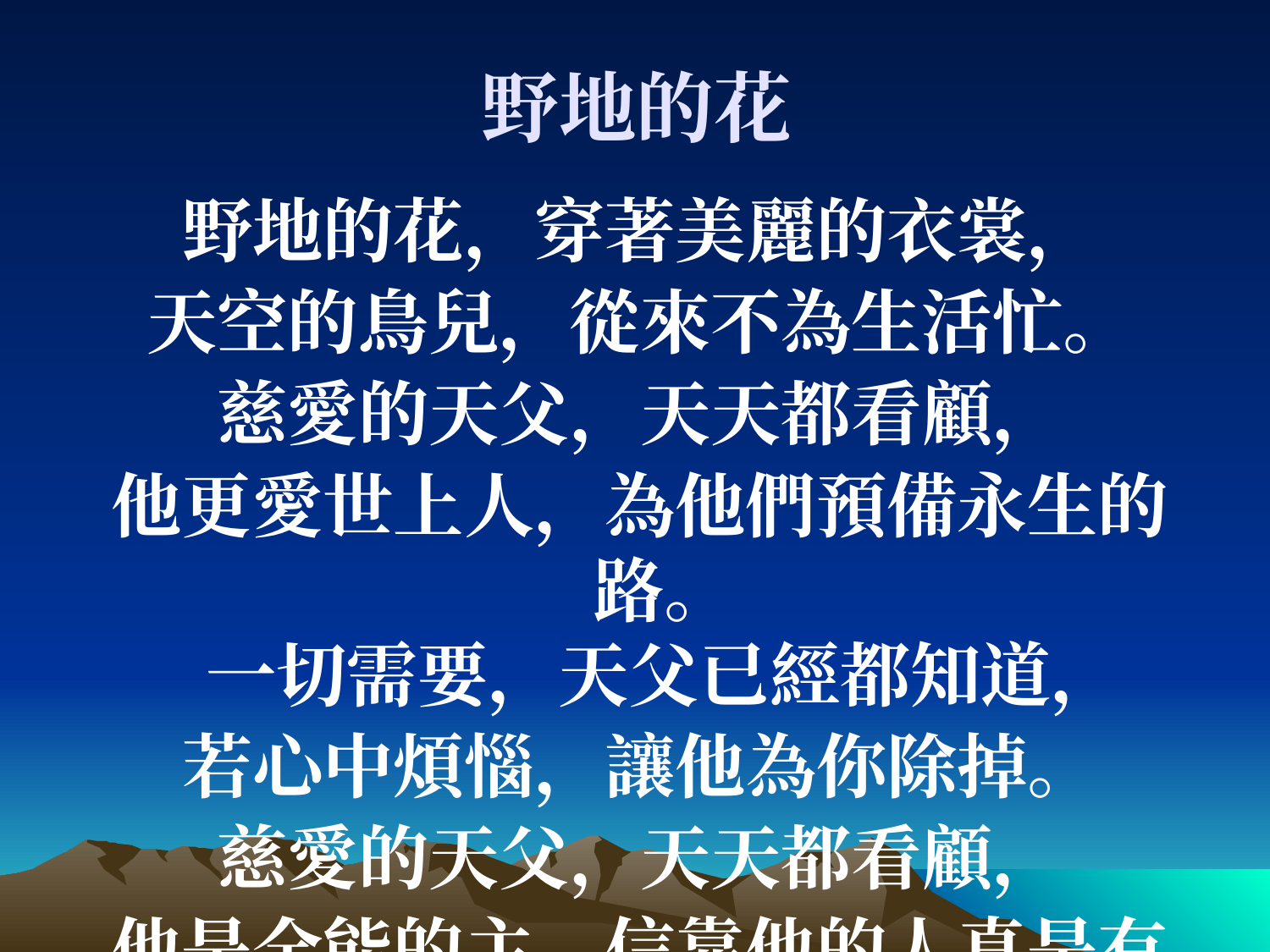

# 野地的花
野地的花，穿著美麗的衣裳，
天空的鳥兒，從來不為生活忙。
慈愛的天父，天天都看顧，
他更愛世上人，為他們預備永生的路。
一切需要，天父已經都知道，
若心中煩惱，讓他為你除掉。
慈愛的天父，天天都看顧，
他是全能的主，信靠他的人真是有福。